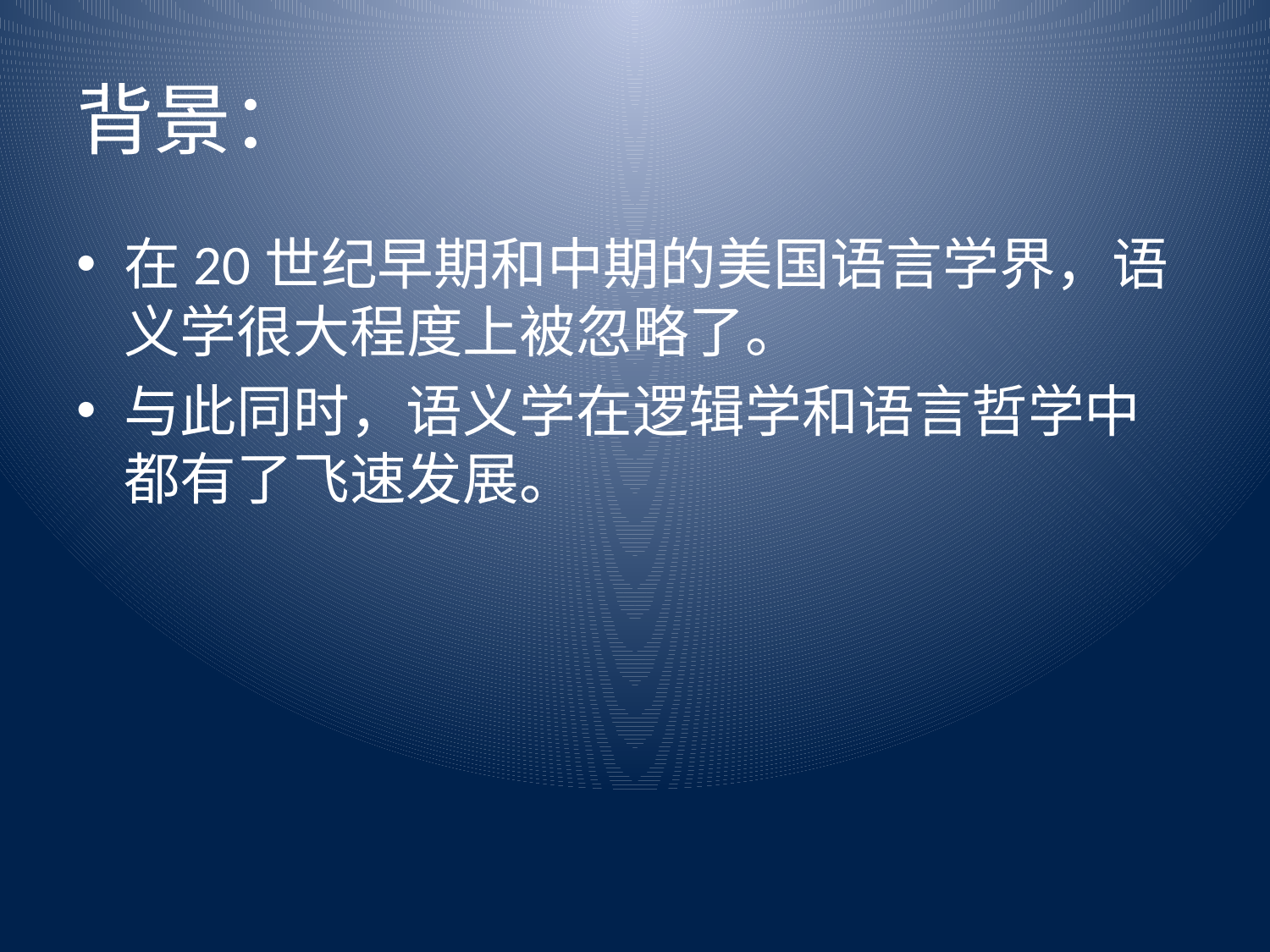

# 背景：
在20世纪早期和中期的美国语言学界，语义学很大程度上被忽略了。
与此同时，语义学在逻辑学和语言哲学中都有了飞速发展。